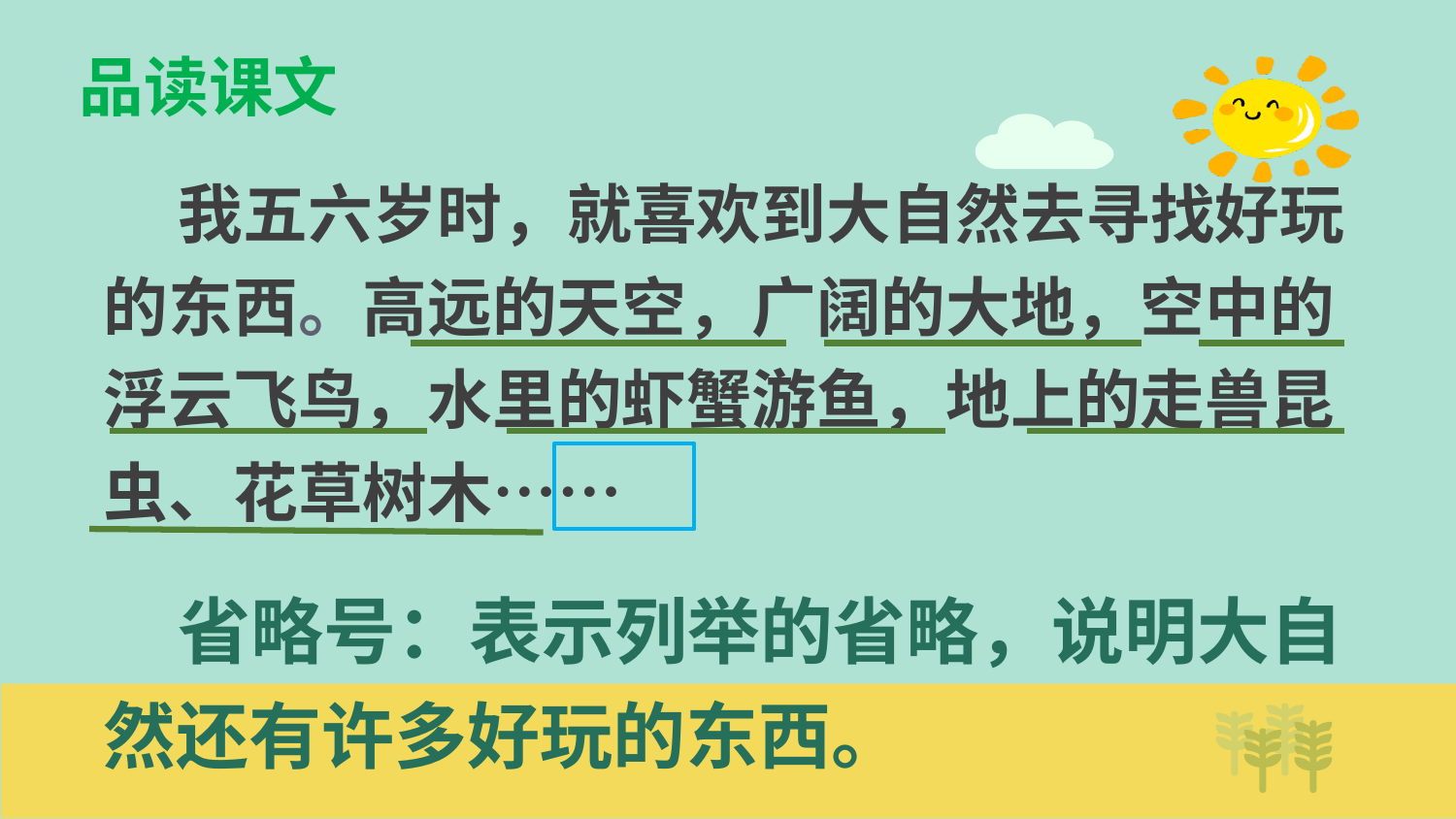

品读课文
    我五六岁时，就喜欢到大自然去寻找好玩的东西。高远的天空，广阔的大地，空中的浮云飞鸟，水里的虾蟹游鱼，地上的走兽昆虫、花草树木……

    省略号：表示列举的省略，说明大自然还有许多好玩的东西。